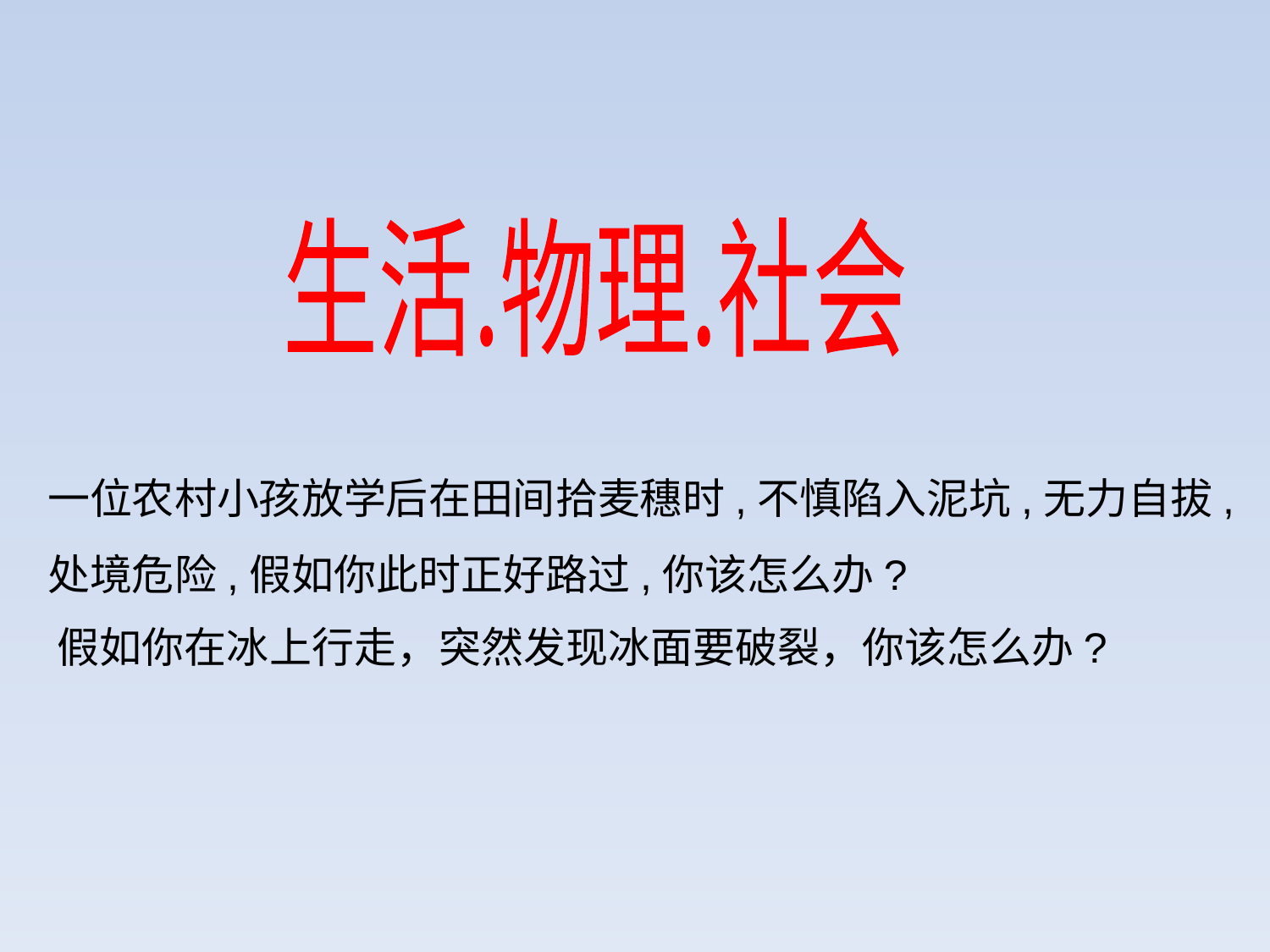

生活.物理.社会
一位农村小孩放学后在田间拾麦穗时,不慎陷入泥坑,无力自拔,处境危险,假如你此时正好路过,你该怎么办?
假如你在冰上行走，突然发现冰面要破裂，你该怎么办?